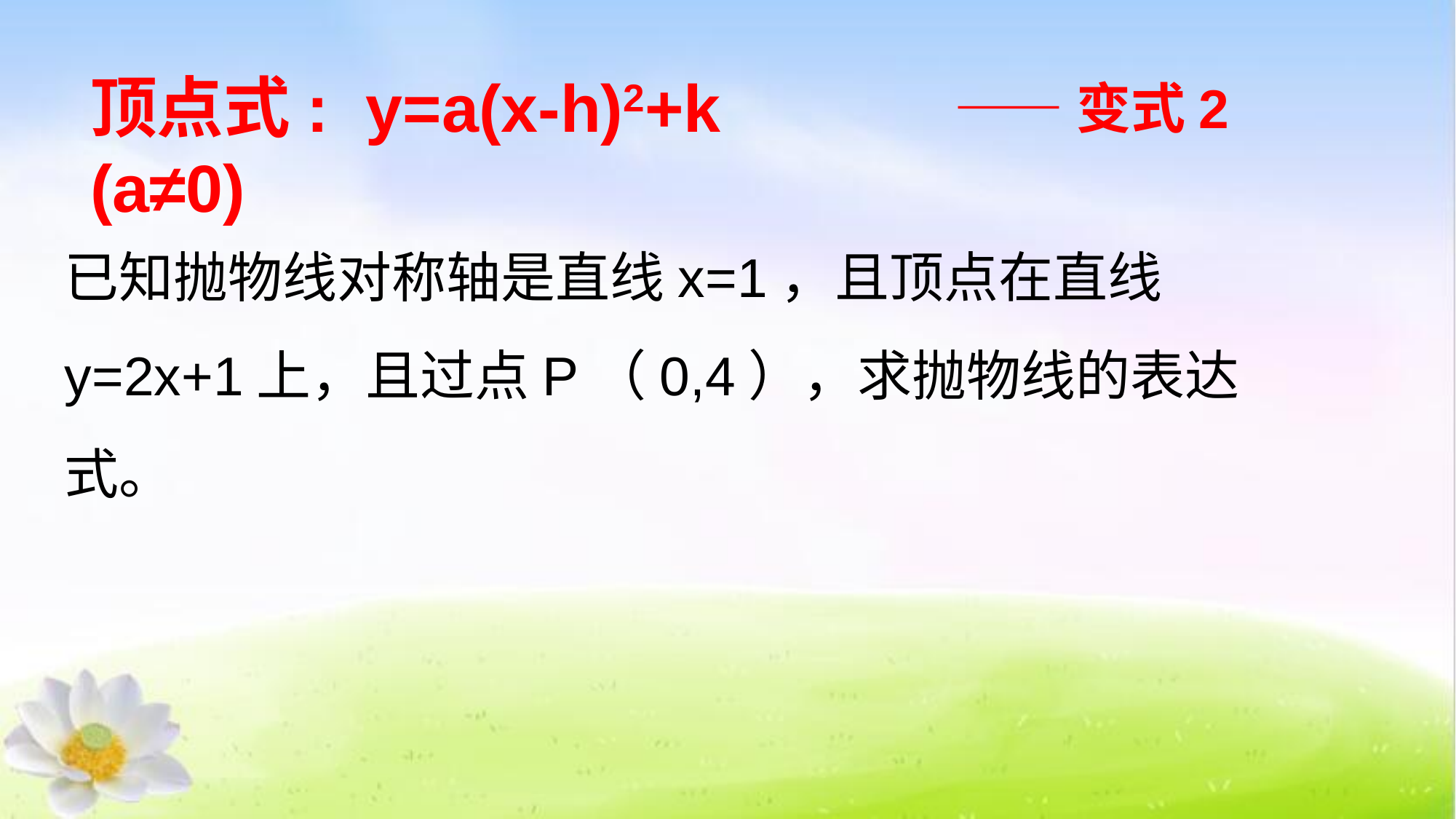

顶点式:  y=a(x-h)2+k    (a≠0)
——变式2
已知抛物线对称轴是直线x=1，且顶点在直线y=2x+1上，且过点P（0,4），求抛物线的表达式。